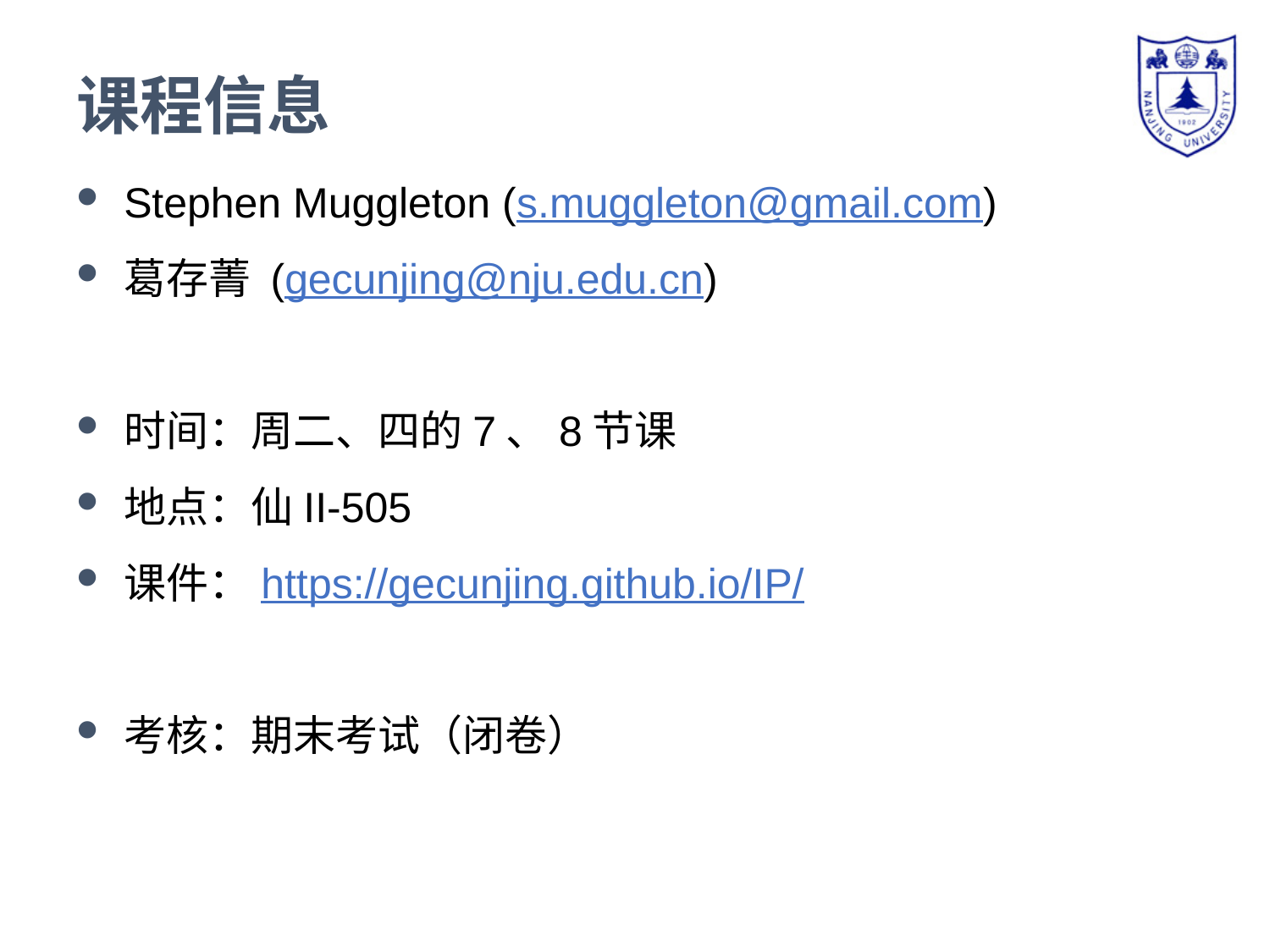

# 课程信息
Stephen Muggleton (s.muggleton@gmail.com)
葛存菁 (gecunjing@nju.edu.cn)

时间：周二、四的7、8节课
地点：仙II-505
课件：https://gecunjing.github.io/IP/

考核：期末考试（闭卷）

2